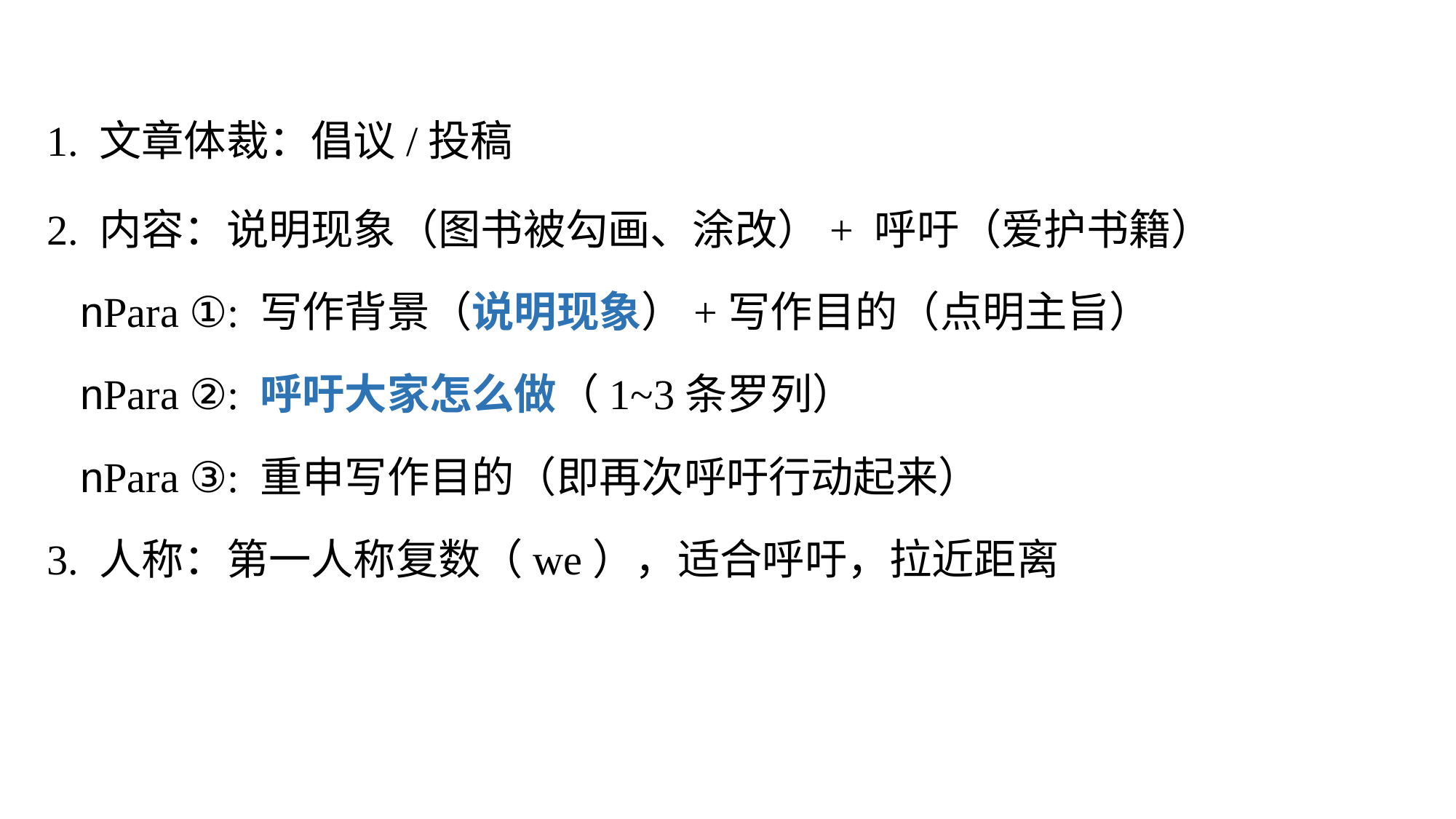

1. 文章体裁：倡议/投稿
2. 内容：说明现象（图书被勾画、涂改）+ 呼吁（爱护书籍）
nPara ①: 写作背景（说明现象）+写作目的（点明主旨）
nPara ②: 呼吁大家怎么做（1~3条罗列）
nPara ③: 重申写作目的（即再次呼吁行动起来）
3. 人称：第一人称复数（we），适合呼吁，拉近距离